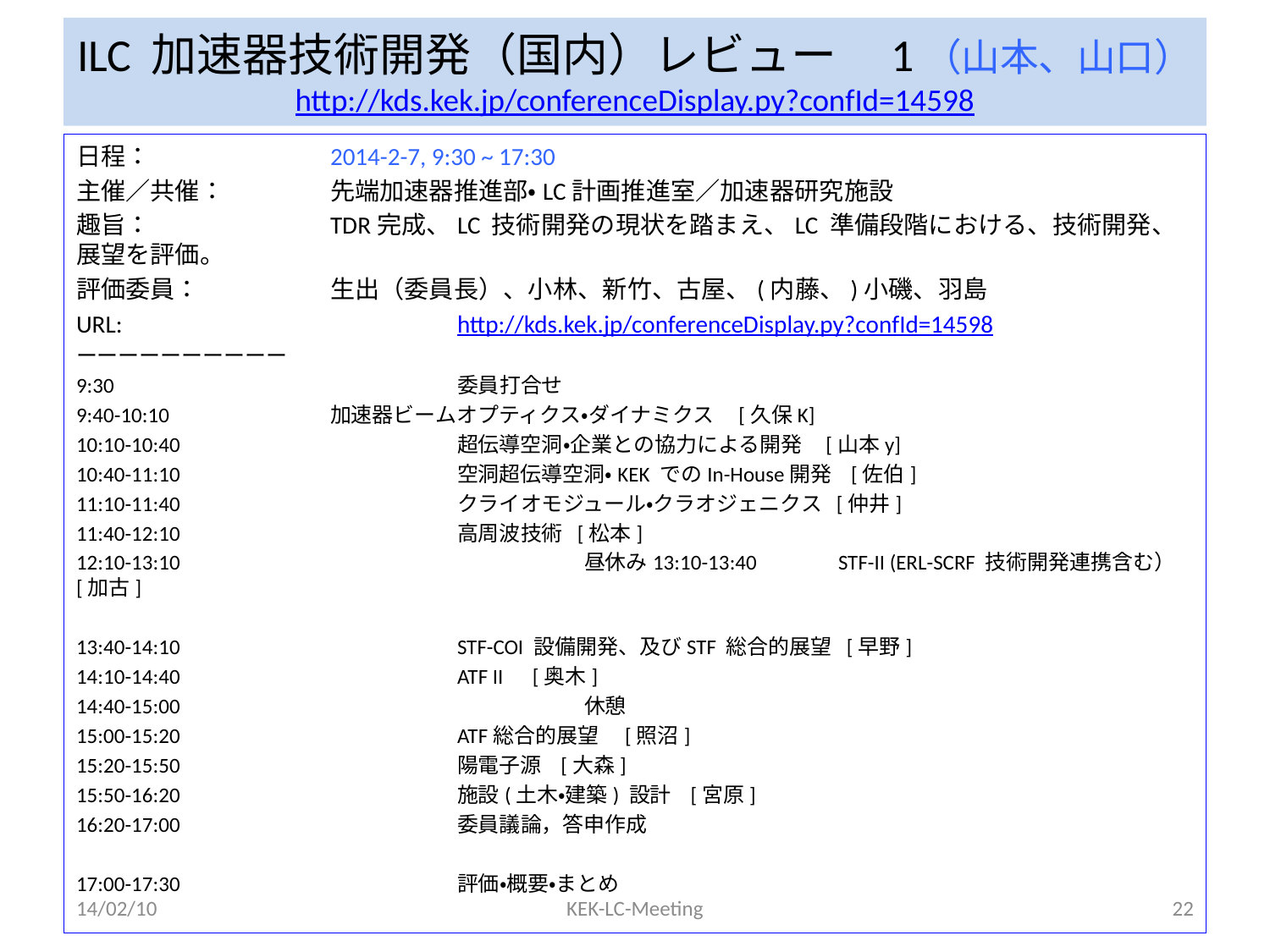

# ILC 加速器技術開発（国内）レビュー　1（山本、山口） http://kds.kek.jp/conferenceDisplay.py?confId=14598
日程：		2014-2-7, 9:30 ~ 17:30
主催／共催：	先端加速器推進部・LC計画推進室／加速器研究施設
趣旨：　		TDR完成、LC 技術開発の現状を踏まえ、LC 準備段階における、技術開発、展望を評価。
評価委員：　　	生出（委員長）、小林、新竹、古屋、(内藤、)小磯、羽島
URL: 			http://kds.kek.jp/conferenceDisplay.py?confId=14598
ーーーーーーーーーー
9:30　			委員打合せ
9:40-10:10　		加速器ビームオプティクス・ダイナミクス    [久保K]
10:10-10:40　		超伝導空洞・企業との協力による開発    [山本y]
10:40-11:10　		空洞超伝導空洞・KEK でのIn-House開発   [佐伯]
11:10-11:40　		クライオモジュール・クラオジェニクス  [仲井]
11:40-12:10　		高周波技術  [松本]
12:10-13:10　			昼休み13:10-13:40　	STF-II (ERL-SCRF 技術開発連携含む）  [加古]

13:40-14:10　		STF-COI 設備開発、及びSTF 総合的展望  [早野]
14:10-14:40　		ATF II      [奥木]
14:40-15:00　			休憩
15:00-15:20　		ATF総合的展望　[照沼]
15:20-15:50　		陽電子源   [大森]
15:50-16:20　		施設(土木・建築) 設計   [宮原]
16:20-17:00　		委員議論，答申作成

17:00-17:30　		評価・概要・まとめ

14/02/10
KEK-LC-Meeting
22